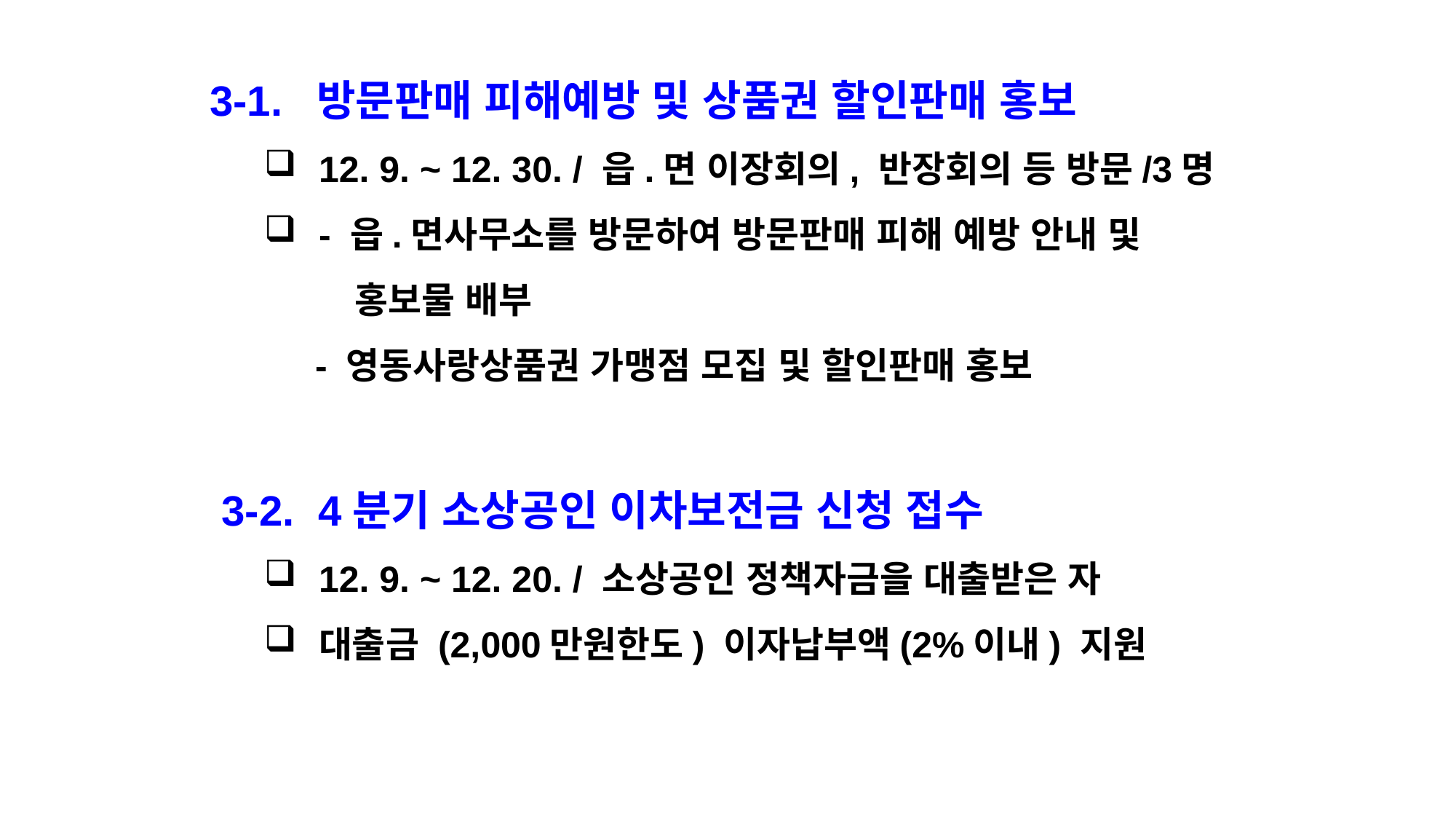

3-1.  방문판매 피해예방 및 상품권 할인판매 홍보
12. 9. ~ 12. 30. / 읍.면 이장회의, 반장회의 등 방문/3명
- 읍.면사무소를 방문하여 방문판매 피해 예방 안내 및
        홍보물 배부
     - 영동사랑상품권 가맹점 모집 및 할인판매 홍보
 3-2.  4분기 소상공인 이차보전금 신청 접수
12. 9. ~ 12. 20. / 소상공인 정책자금을 대출받은 자
대출금 (2,000만원한도) 이자납부액(2%이내) 지원